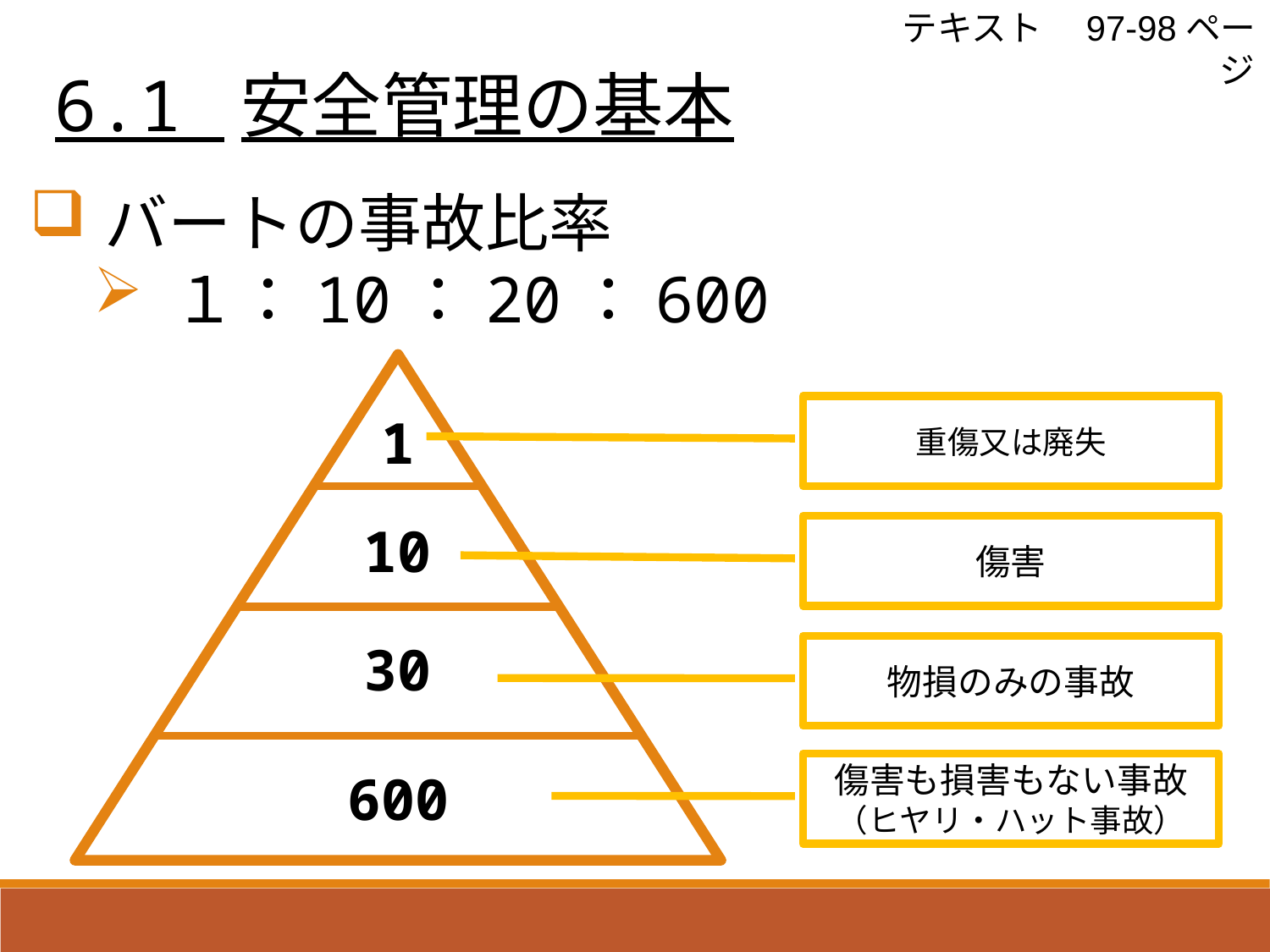

テキスト　97-98ページ
 6.1 安全管理の基本
バートの事故比率
１：10：20：600

1
10
30
600
重傷又は廃失
傷害
物損のみの事故
傷害も損害もない事故
（ヒヤリ・ハット事故）